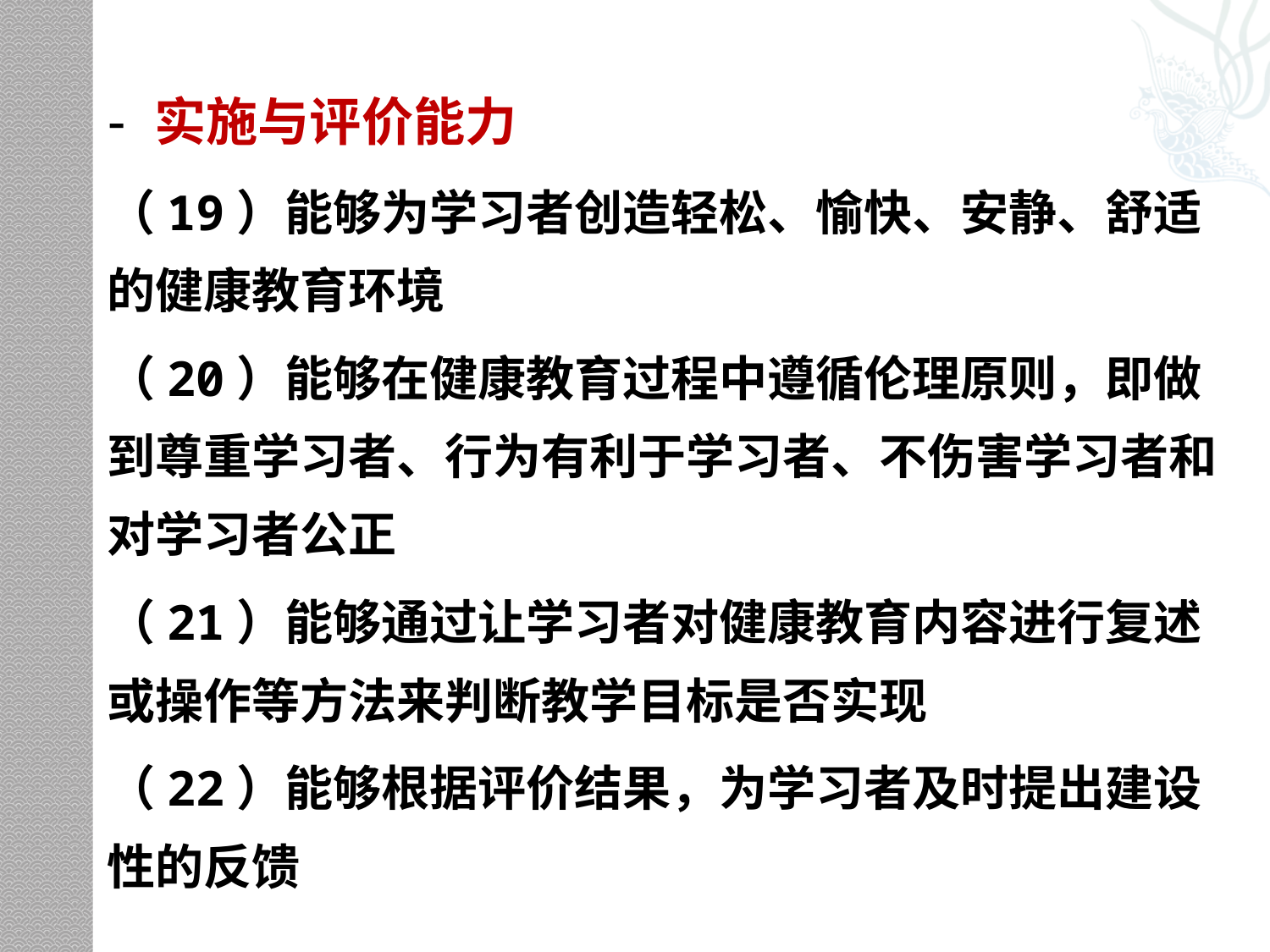

#
- 实施与评价能力
（19）能够为学习者创造轻松、愉快、安静、舒适的健康教育环境
（20）能够在健康教育过程中遵循伦理原则，即做到尊重学习者、行为有利于学习者、不伤害学习者和对学习者公正
（21）能够通过让学习者对健康教育内容进行复述或操作等方法来判断教学目标是否实现
（22）能够根据评价结果，为学习者及时提出建设性的反馈